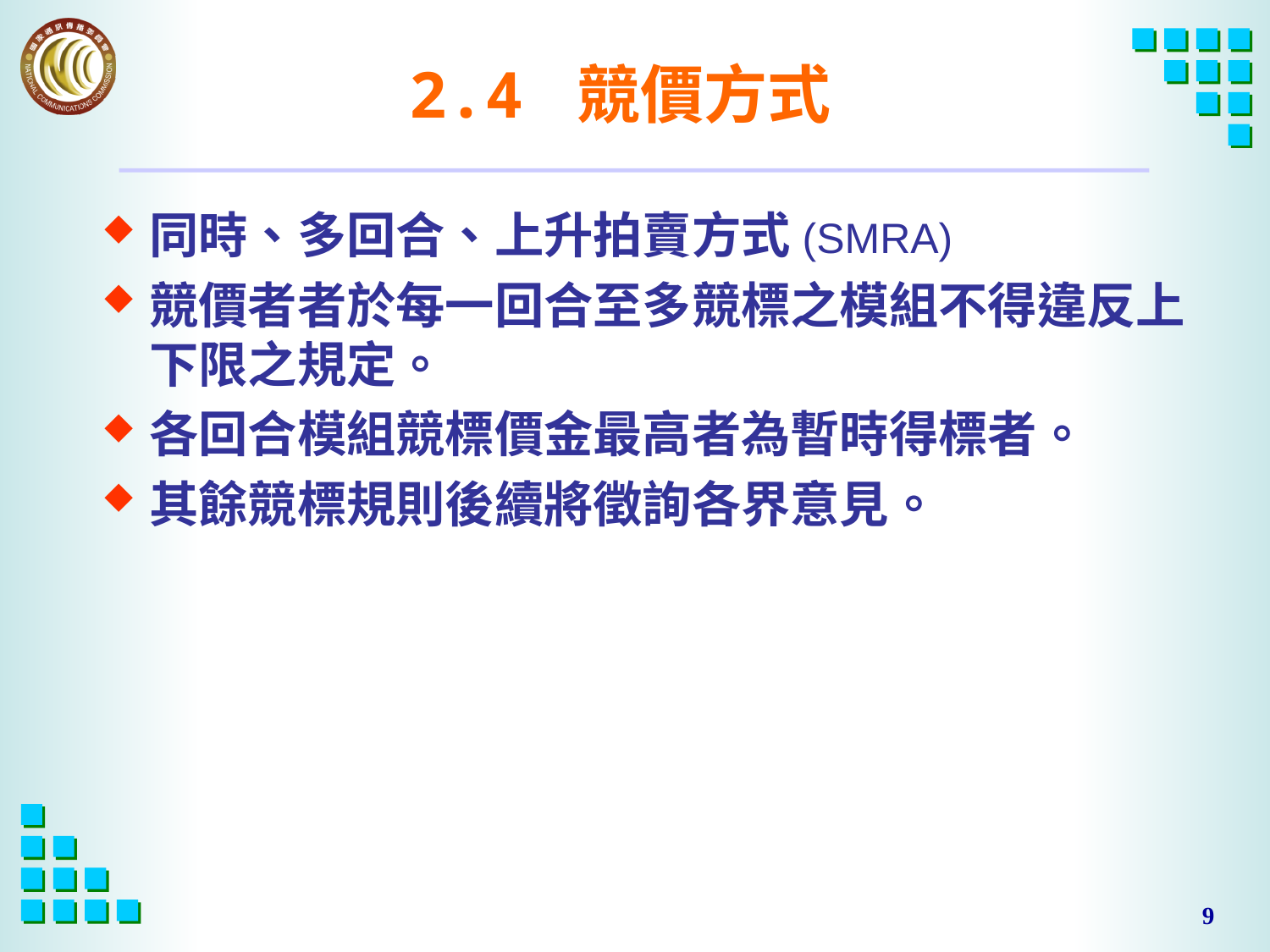

# 2.4 競價方式
同時、多回合、上升拍賣方式(SMRA)
競價者者於每一回合至多競標之模組不得違反上下限之規定。
各回合模組競標價金最高者為暫時得標者。
其餘競標規則後續將徵詢各界意見。